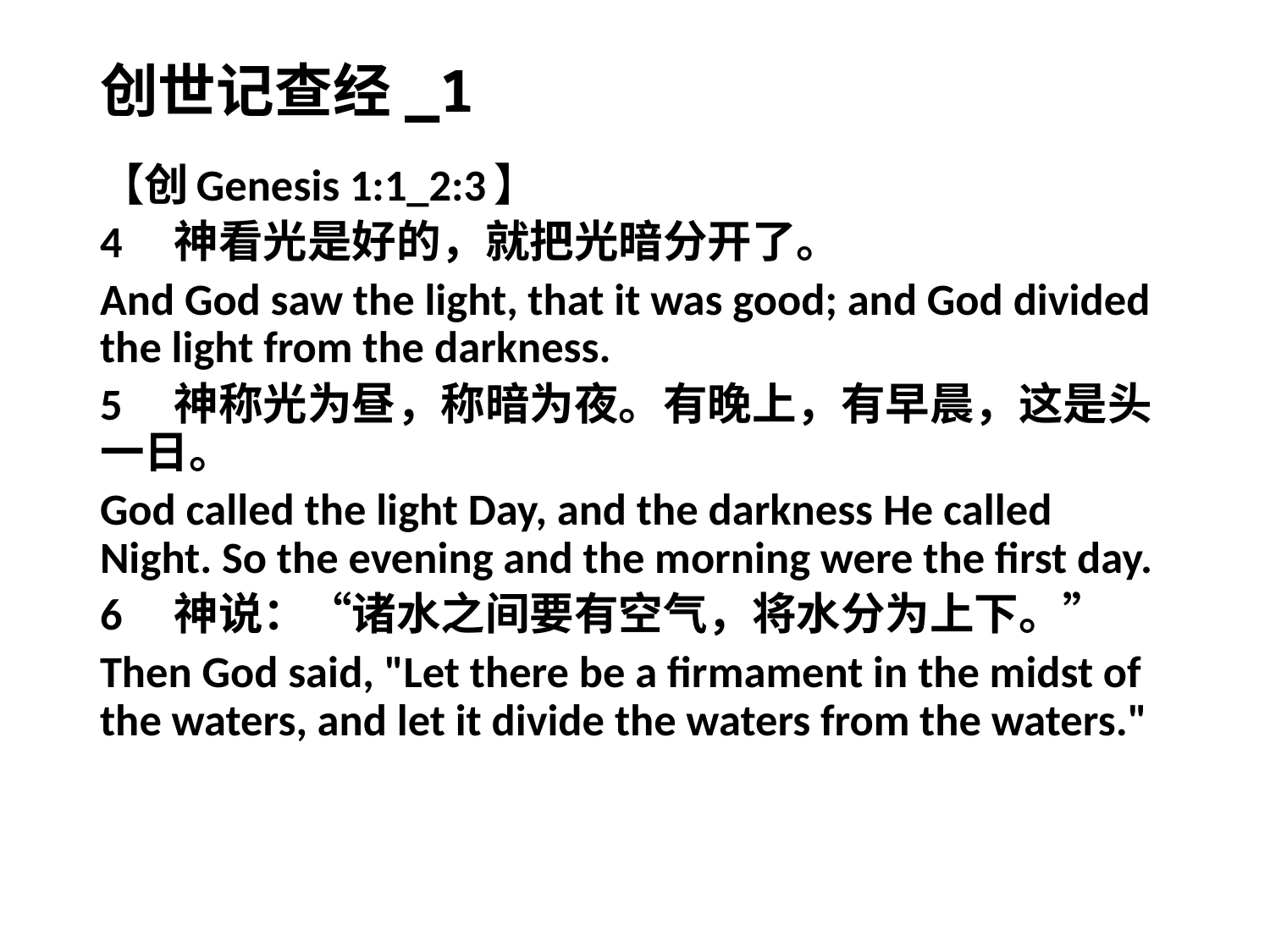

# 创世记查经_1
【创Genesis 1:1_2:3】
4　神看光是好的，就把光暗分开了。
And God saw the light, that it was good; and God divided the light from the darkness.
5　神称光为昼，称暗为夜。有晚上，有早晨，这是头一日。
God called the light Day, and the darkness He called Night. So the evening and the morning were the first day.
6　神说：“诸水之间要有空气，将水分为上下。”
Then God said, "Let there be a firmament in the midst of the waters, and let it divide the waters from the waters."